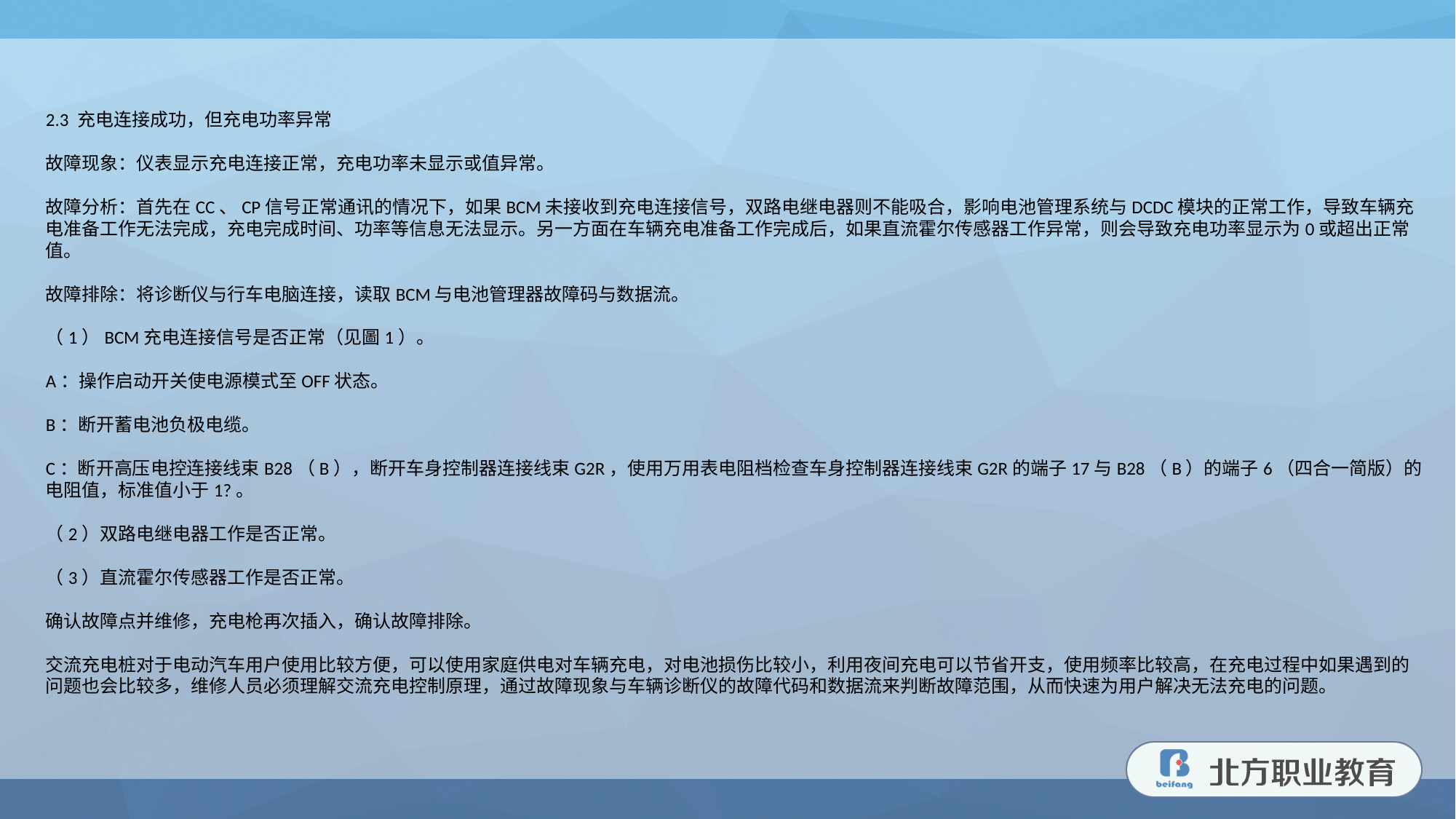

2.3 充电连接成功，但充电功率异常

故障现象：仪表显示充电连接正常，充电功率未显示或值异常。

故障分析：首先在CC、CP信号正常通讯的情况下，如果BCM未接收到充电连接信号，双路电继电器则不能吸合，影响电池管理系统与DCDC模块的正常工作，导致车辆充电准备工作无法完成，充电完成时间、功率等信息无法显示。另一方面在车辆充电准备工作完成后，如果直流霍尔传感器工作异常，则会导致充电功率显示为0或超出正常值。

故障排除：将诊断仪与行车电脑连接，读取BCM与电池管理器故障码与数据流。

（1）BCM充电连接信号是否正常（见圖1）。

A：操作启动开关使电源模式至OFF状态。

B：断开蓄电池负极电缆。

C：断开高压电控连接线束B28（B），断开车身控制器连接线束G2R，使用万用表电阻档检查车身控制器连接线束G2R的端子17与B28（B）的端子6（四合一简版）的电阻值，标准值小于1?。

（2）双路电继电器工作是否正常。

（3）直流霍尔传感器工作是否正常。

确认故障点并维修，充电枪再次插入，确认故障排除。

交流充电桩对于电动汽车用户使用比较方便，可以使用家庭供电对车辆充电，对电池损伤比较小，利用夜间充电可以节省开支，使用频率比较高，在充电过程中如果遇到的问题也会比较多，维修人员必须理解交流充电控制原理，通过故障现象与车辆诊断仪的故障代码和数据流来判断故障范围，从而快速为用户解决无法充电的问题。